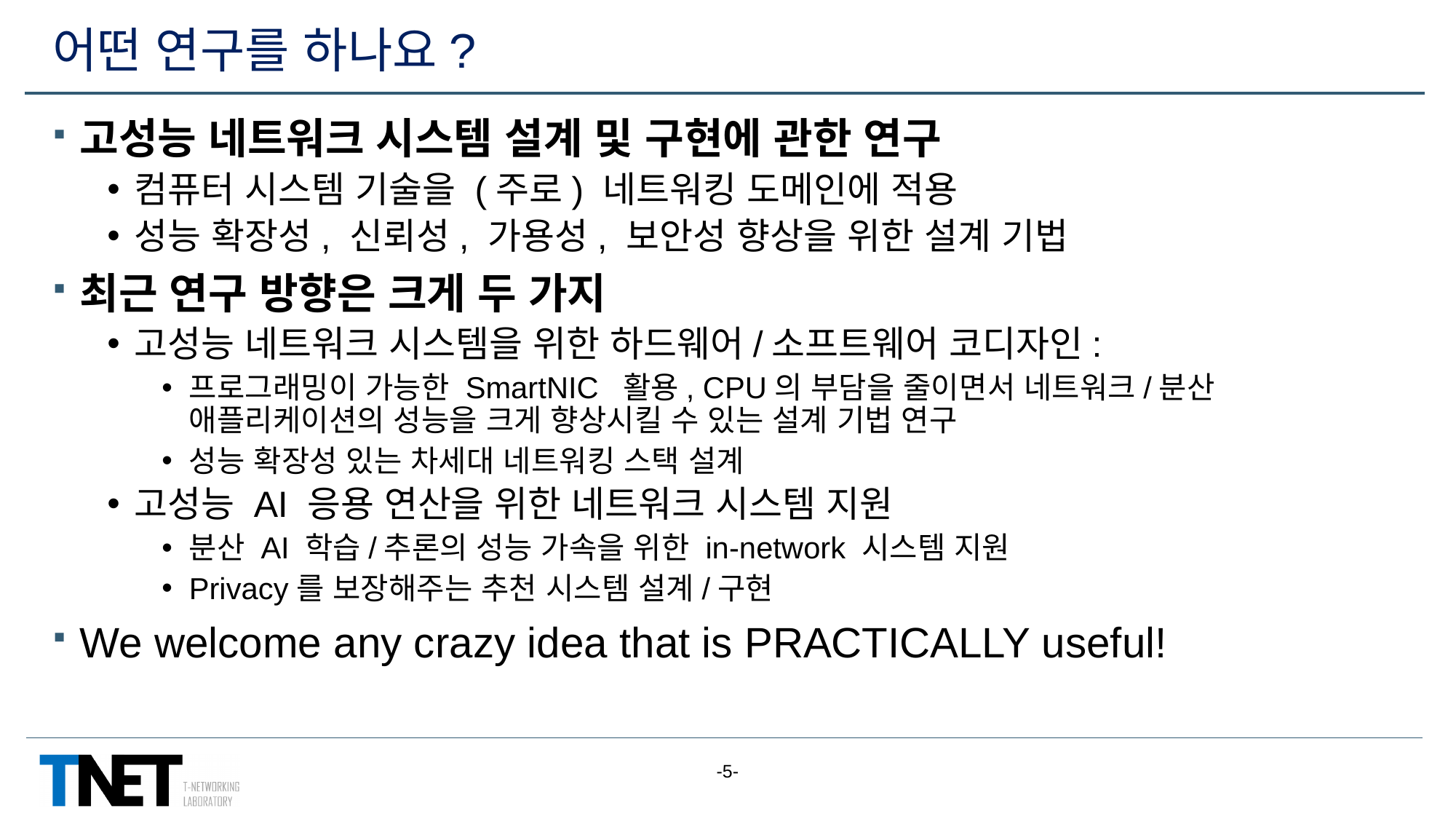

# 어떤 연구를 하나요?
고성능 네트워크 시스템 설계 및 구현에 관한 연구
컴퓨터 시스템 기술을 (주로) 네트워킹 도메인에 적용
성능 확장성, 신뢰성, 가용성, 보안성 향상을 위한 설계 기법
최근 연구 방향은 크게 두 가지
고성능 네트워크 시스템을 위한 하드웨어/소프트웨어 코디자인:
프로그래밍이 가능한 SmartNIC  활용, CPU의 부담을 줄이면서 네트워크/분산 애플리케이션의 성능을 크게 향상시킬 수 있는 설계 기법 연구
성능 확장성 있는 차세대 네트워킹 스택 설계
고성능 AI 응용 연산을 위한 네트워크 시스템 지원
분산 AI 학습/추론의 성능 가속을 위한 in-network 시스템 지원
Privacy를 보장해주는 추천 시스템 설계/구현
We welcome any crazy idea that is PRACTICALLY useful!

-5-